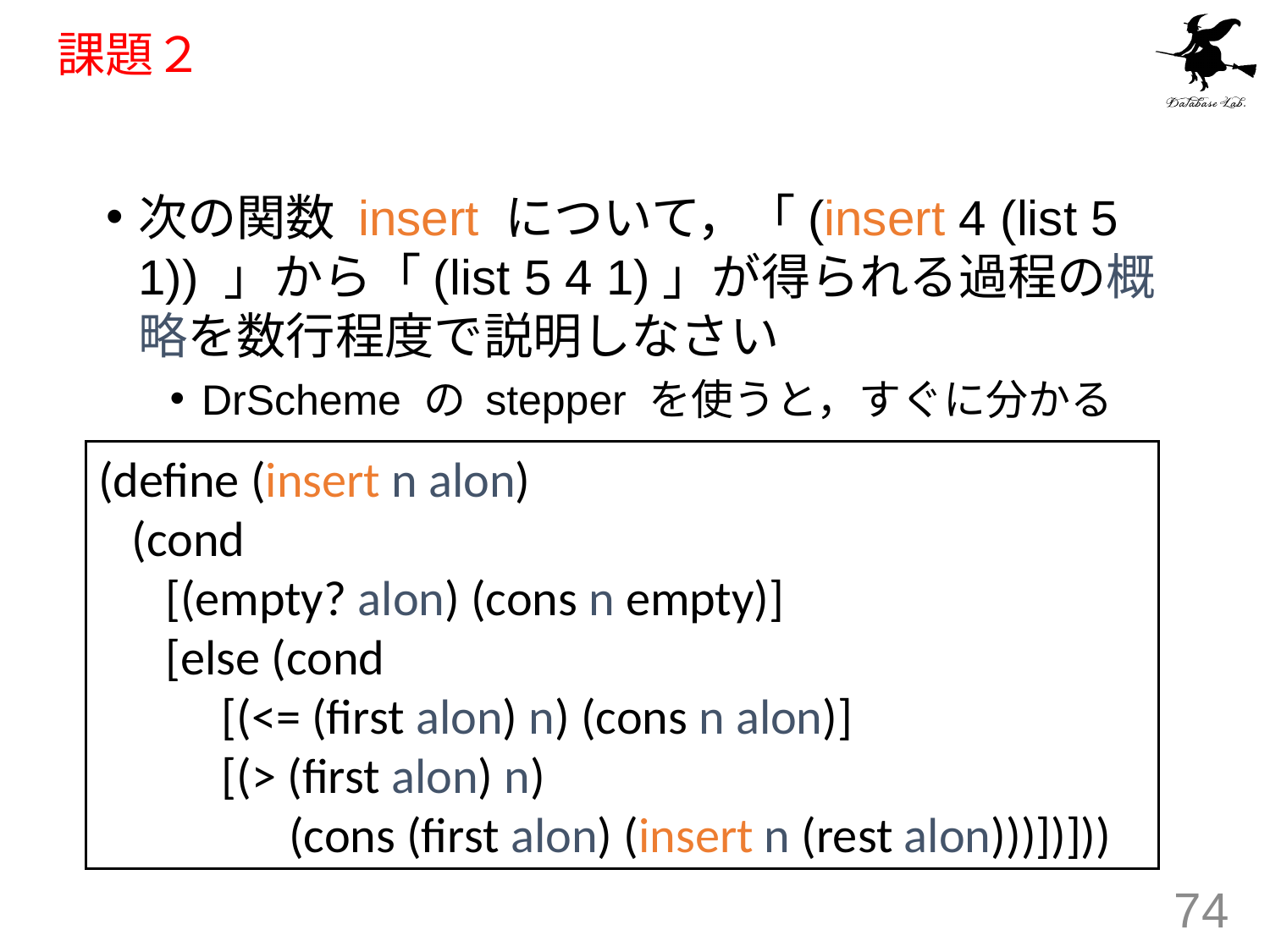

# 課題２
次の関数 insert について，「(insert 4 (list 5 1)) 」から「(list 5 4 1)」が得られる過程の概略を数行程度で説明しなさい
DrScheme の stepper を使うと，すぐに分かる

(define (insert n alon)
   (cond
      [(empty? alon) (cons n empty)]
      [else (cond
           [(<= (first alon) n) (cons n alon)]
           [(> (first alon) n)
                 (cons (first alon) (insert n (rest alon)))])]))
74